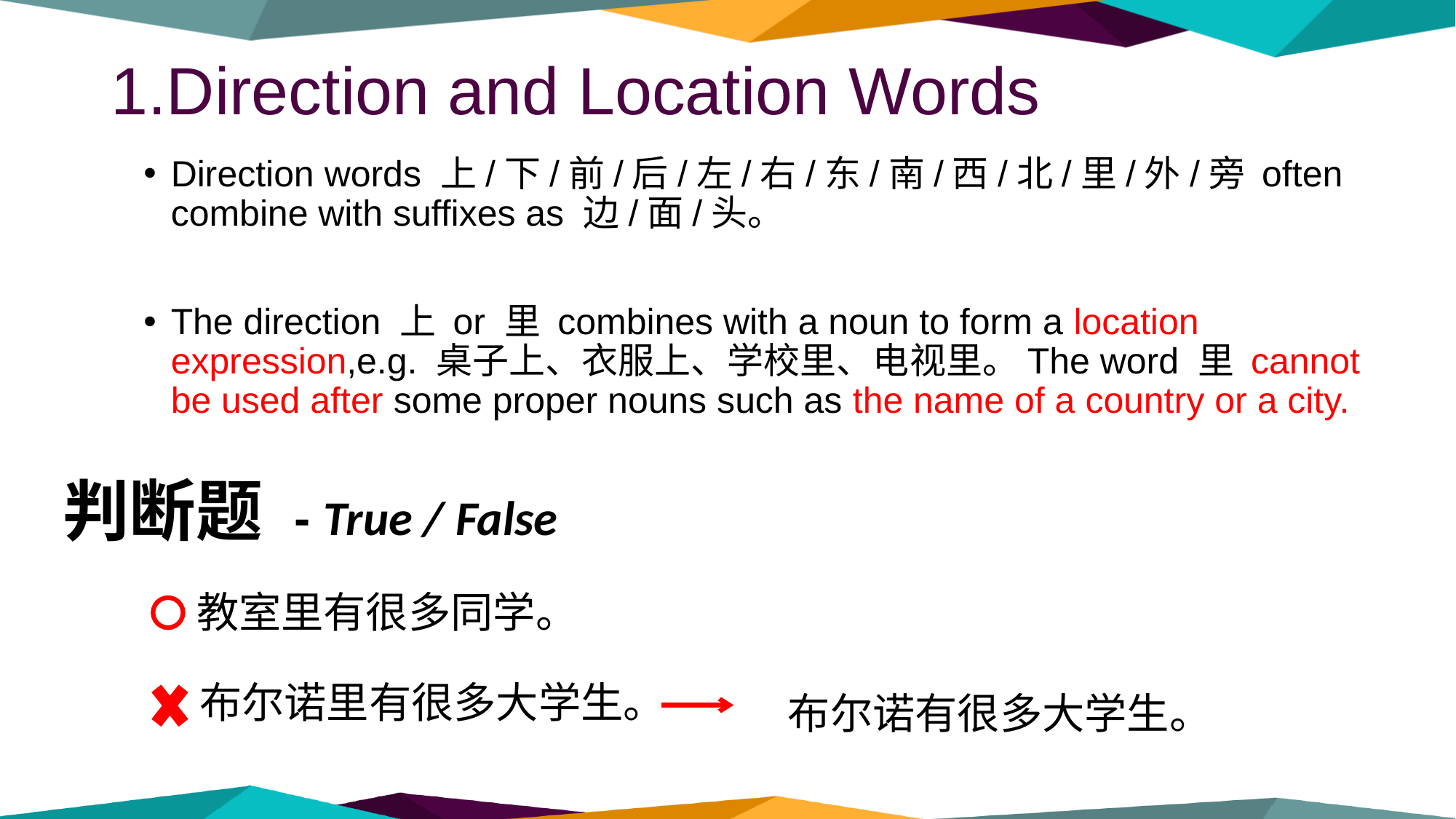

# 1.Direction and Location Words
Direction words 上/下/前/后/左/右/东/南/西/北/里/外/旁 often combine with suffixes as 边/面/头。

The direction 上 or 里 combines with a noun to form a location expression,e.g. 桌子上、衣服上、学校里、电视里。The word 里 cannot be used after some proper nouns such as the name of a country or a city.

判断题 - True / False
教室里有很多同学。

布尔诺里有很多大学生。

布尔诺有很多大学生。